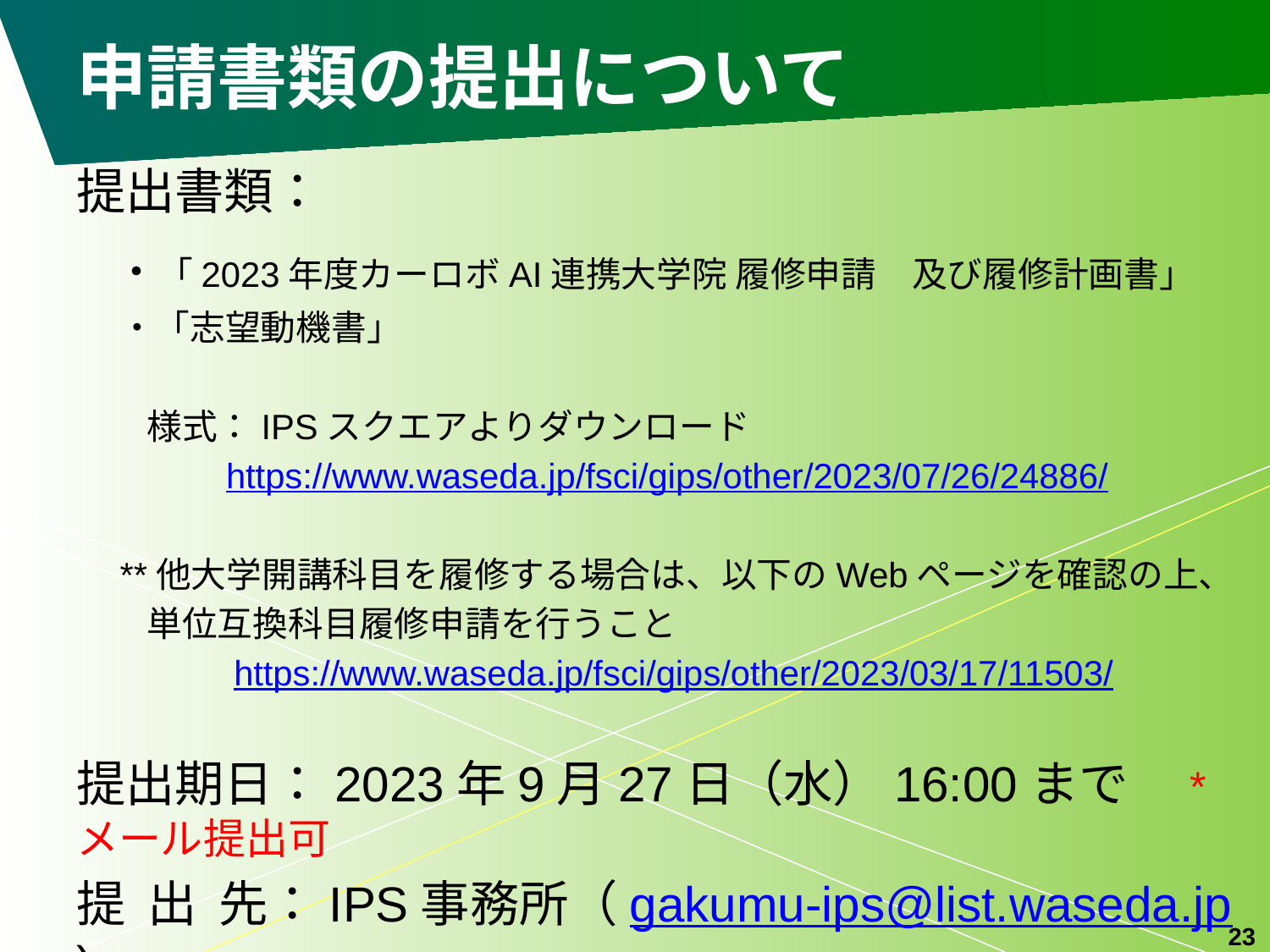

# 申請書類の提出について
提出書類：
  ・「2023年度カーロボAI連携大学院 履修申請　及び履修計画書」
　 ・「志望動機書」

　　様式：IPSスクエアよりダウンロード
　　　　https://www.waseda.jp/fsci/gips/other/2023/07/26/24886/

　**他大学開講科目を履修する場合は、以下のWebページを確認の上、
　　単位互換科目履修申請を行うこと
　　　　 https://www.waseda.jp/fsci/gips/other/2023/03/17/11503/

提出期日：2023年9月27日（水）16:00まで　*メール提出可
提  出  先：IPS事務所（gakumu-ips@list.waseda.jp)

23